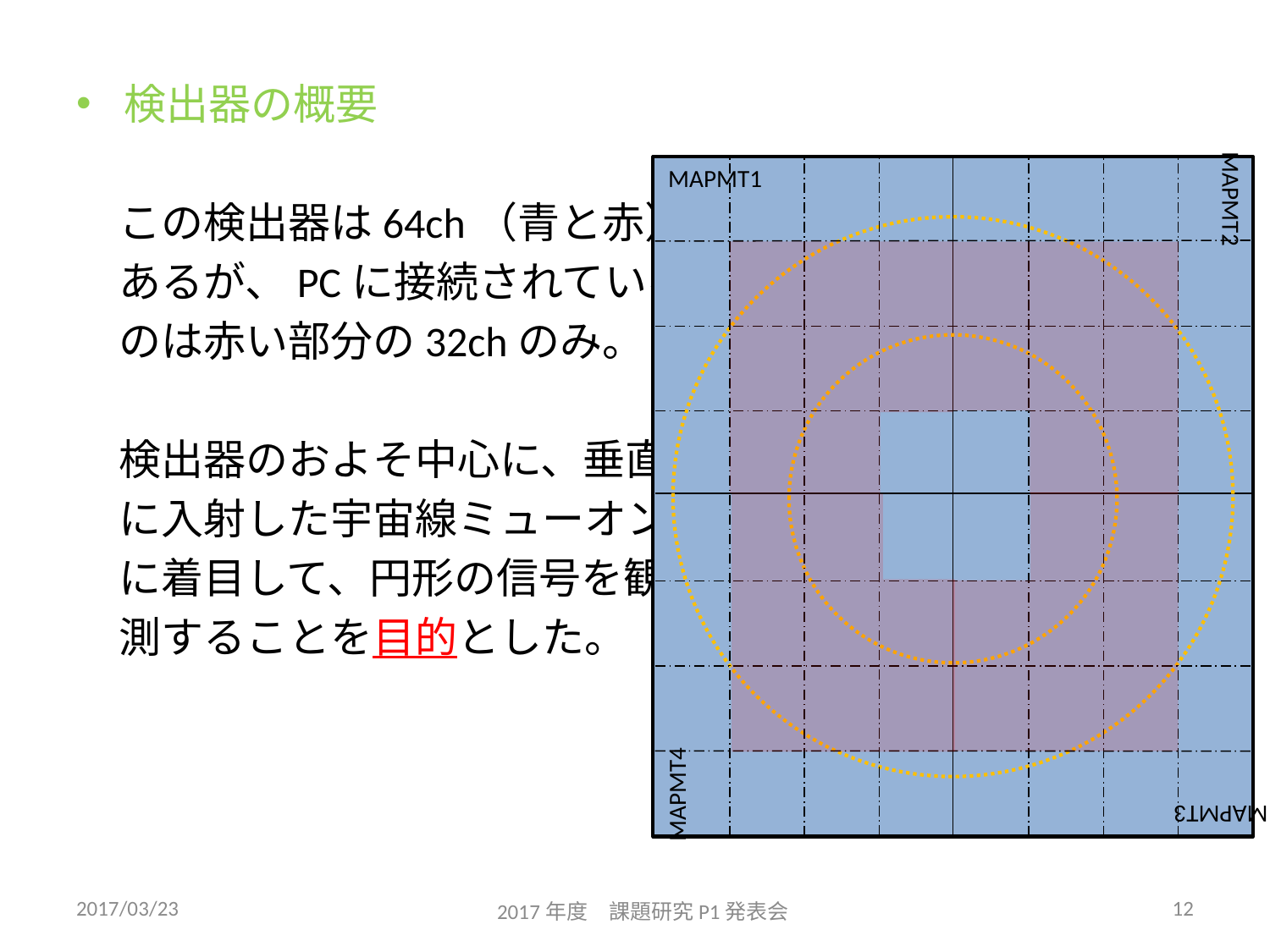

検出器の概要

　この検出器は64ch（青と赤）
　あるが、PCに接続されている
　のは赤い部分の32chのみ。

　検出器のおよそ中心に、垂直
　に入射した宇宙線ミューオン
　に着目して、円形の信号を観
　測することを目的とした。

MAPMT1

MAPMT2

MAPMT4
MAPMT3
2017/03/23
12
2017年度　課題研究P1発表会